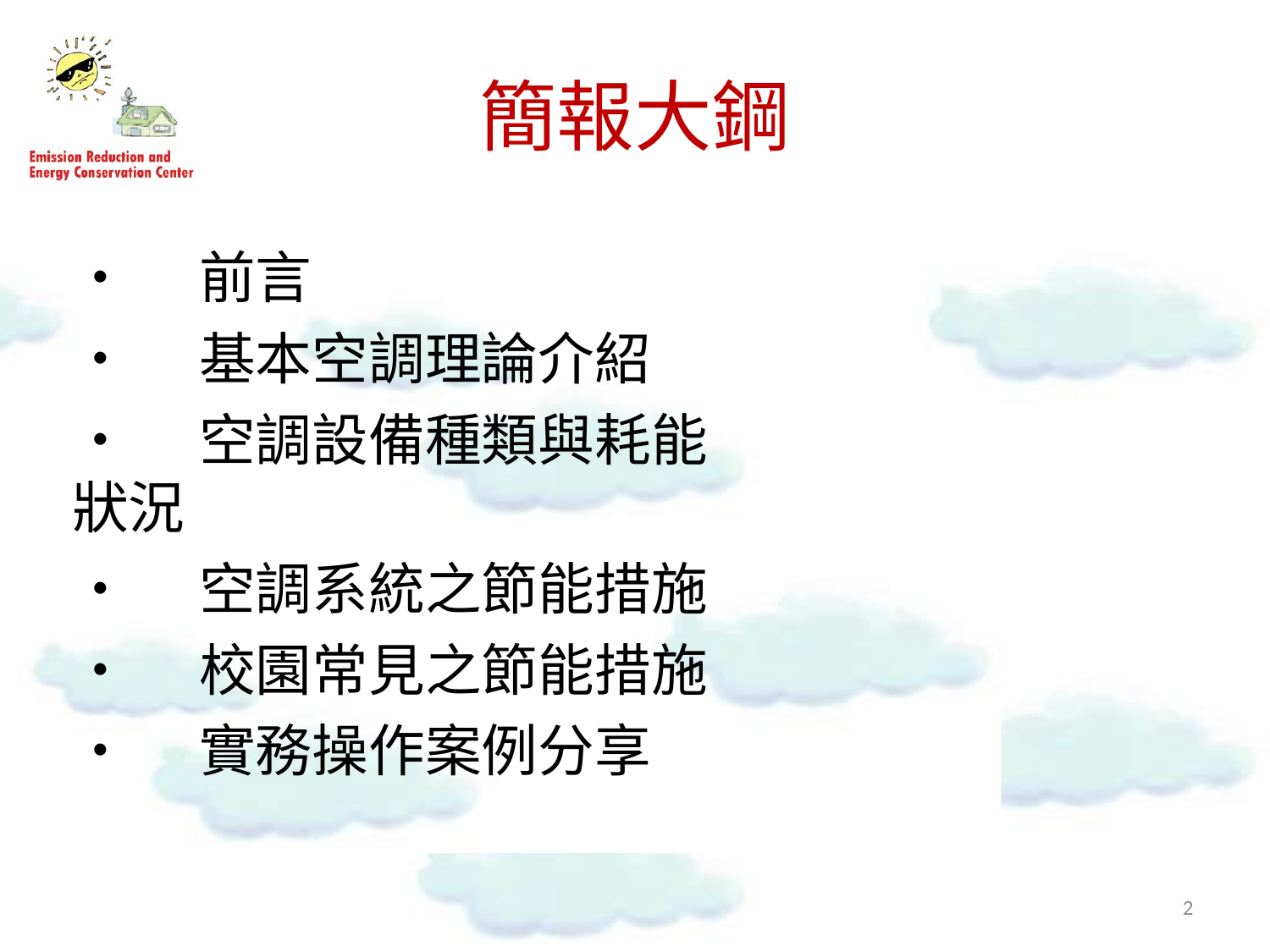

# 簡報大鋼
•	前言
•	基本空調理論介紹
•	空調設備種類與耗能狀況
•	空調系統之節能措施
•	校園常見之節能措施
•	實務操作案例分享
2